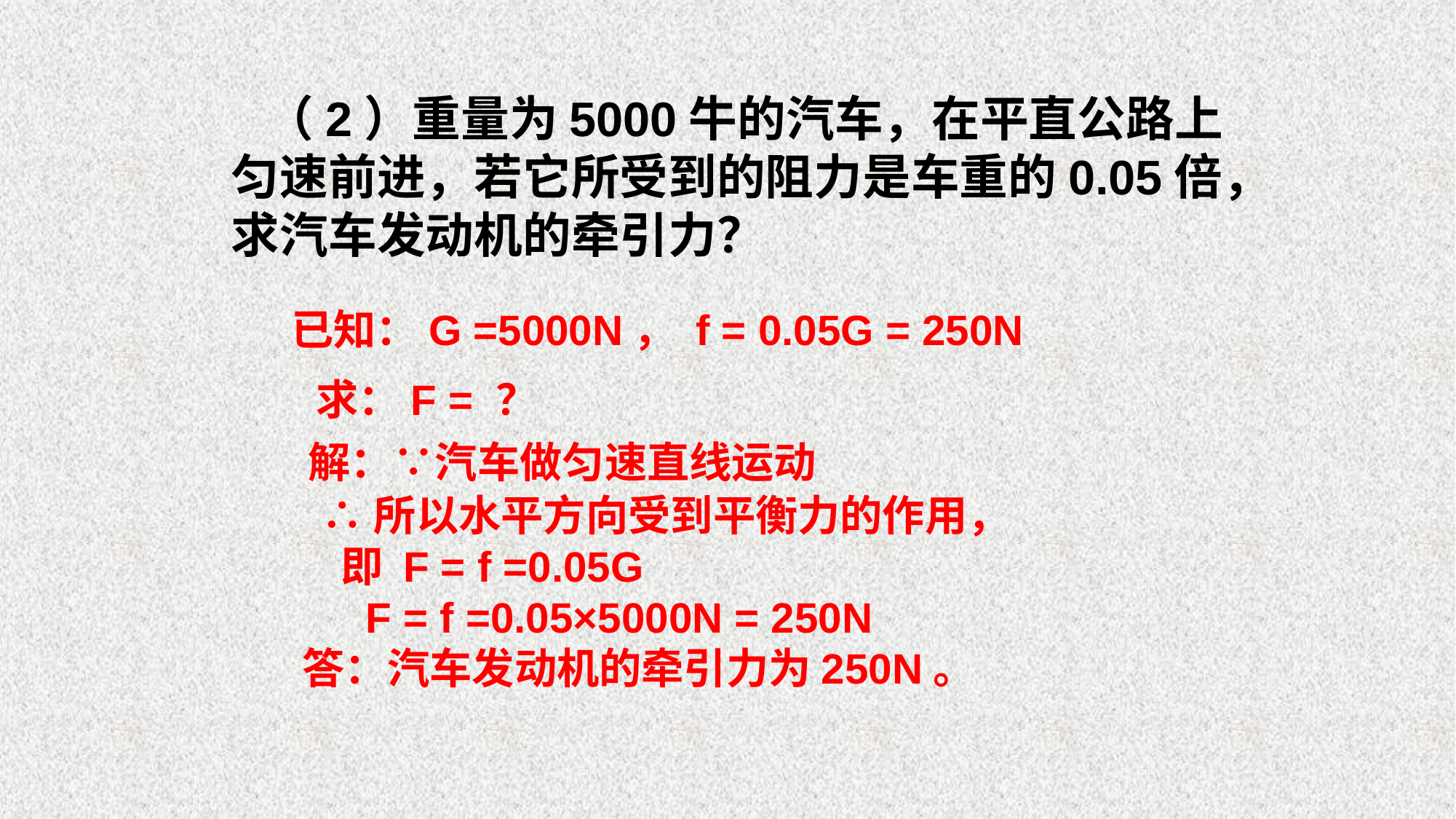

（2）重量为5000牛的汽车，在平直公路上匀速前进，若它所受到的阻力是车重的0.05倍，求汽车发动机的牵引力？
已知：G =5000N， f = 0.05G = 250N
  求：F = ？
 解：∵汽车做匀速直线运动
    ∴所以水平方向受到平衡力的作用，
     即 F = f =0.05G
       F = f =0.05×5000N = 250N
 答：汽车发动机的牵引力为250N。